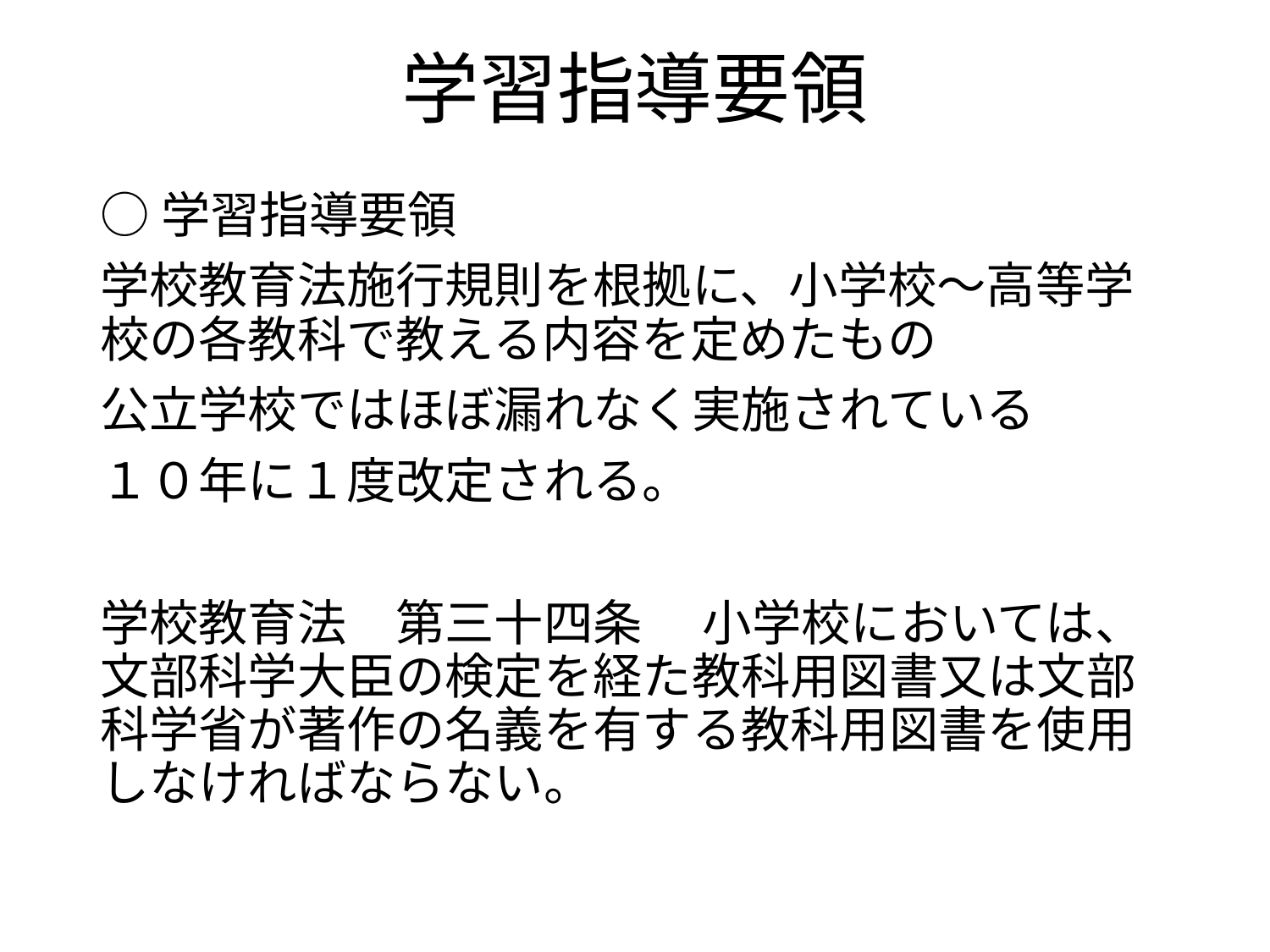

# 学習指導要領
○学習指導要領
学校教育法施行規則を根拠に、小学校～高等学校の各教科で教える内容を定めたもの
公立学校ではほぼ漏れなく実施されている
１０年に１度改定される。

学校教育法　第三十四条 　小学校においては、文部科学大臣の検定を経た教科用図書又は文部科学省が著作の名義を有する教科用図書を使用しなければならない。